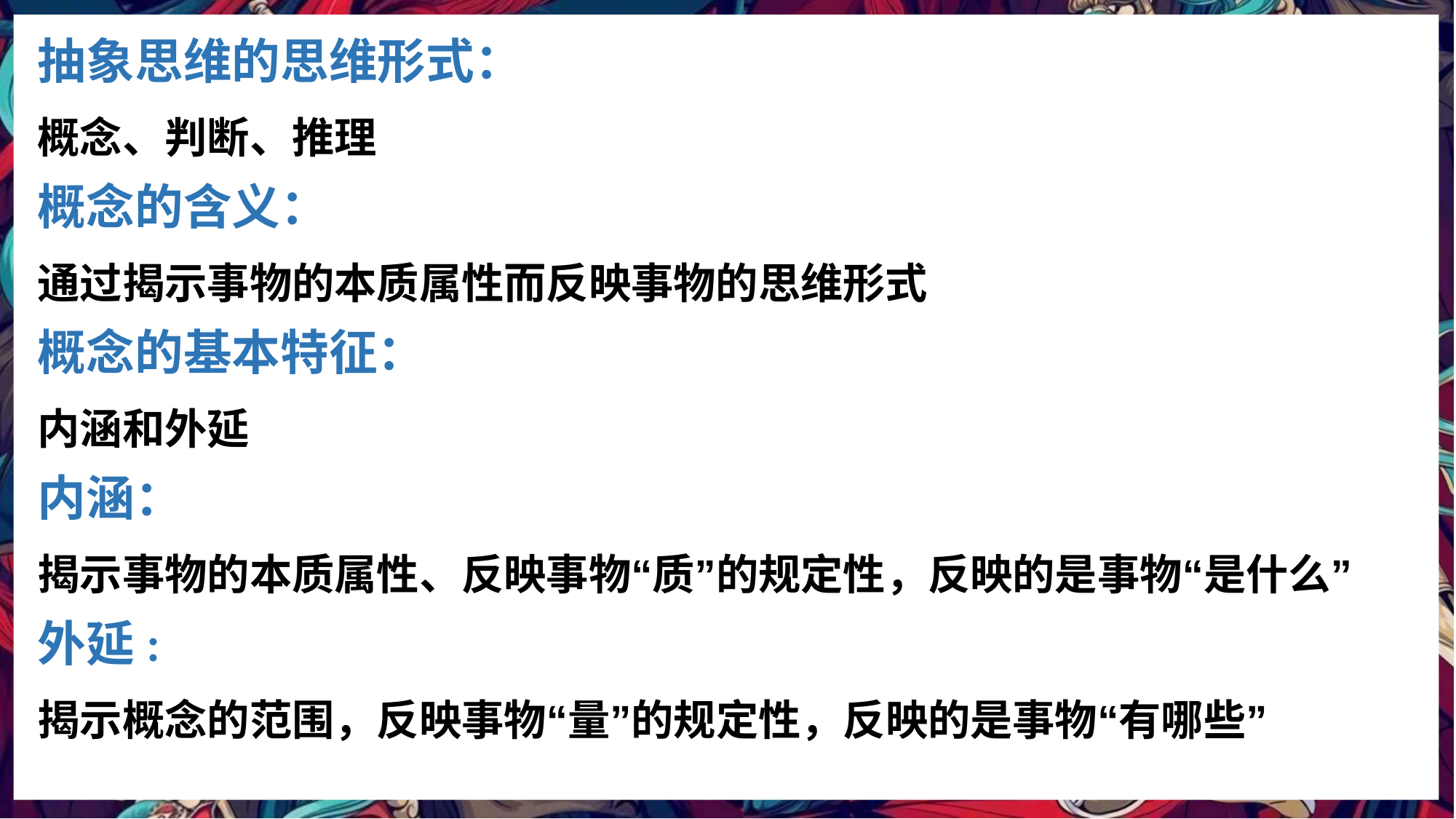

抽象思维的思维形式：
概念、判断、推理
概念的含义：
通过揭示事物的本质属性而反映事物的思维形式
概念的基本特征：
内涵和外延
内涵：
揭示事物的本质属性、反映事物“质”的规定性，反映的是事物“是什么”
外延:
揭示概念的范围，反映事物“量”的规定性，反映的是事物“有哪些”